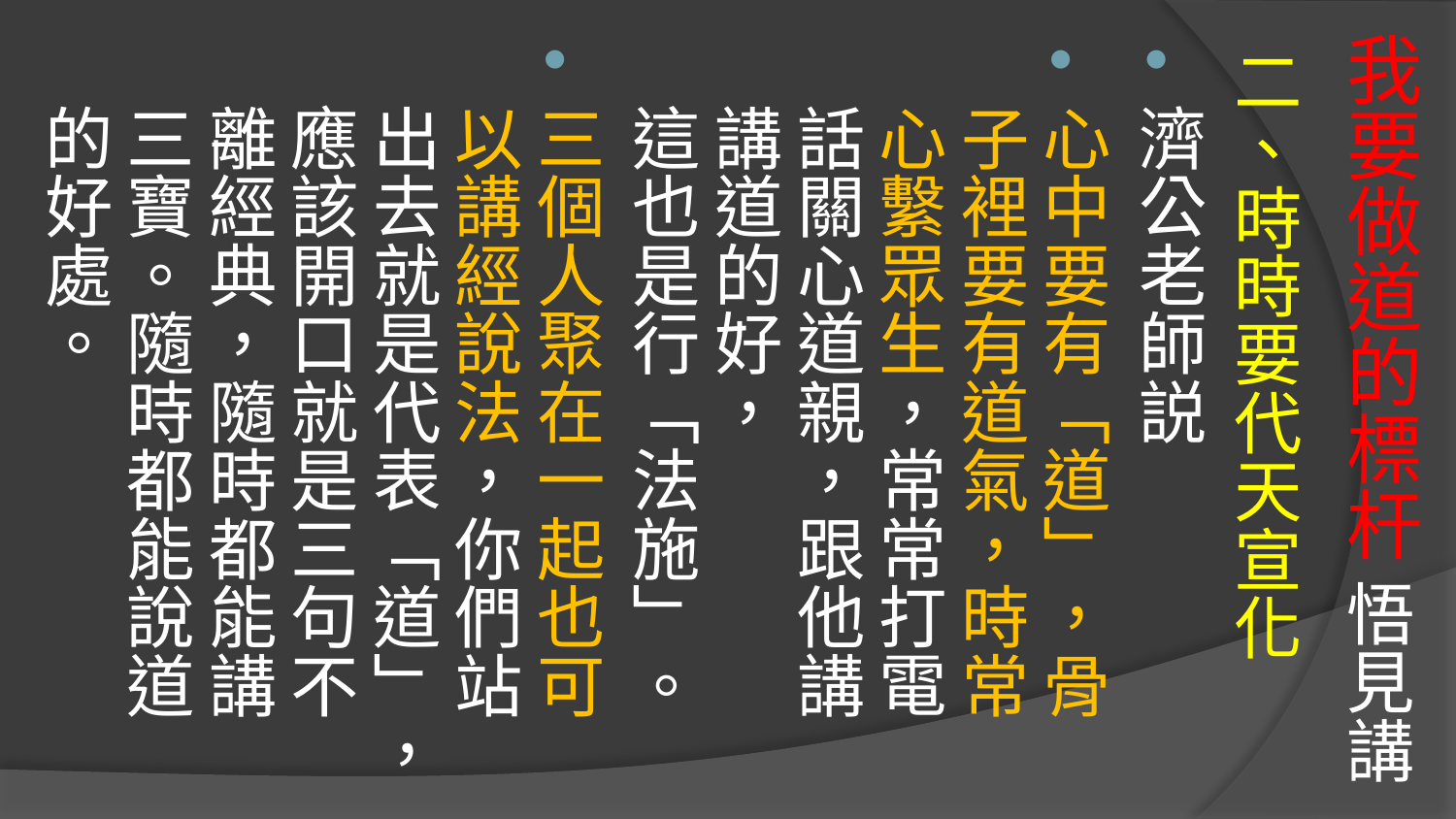

# 我要做道的標杆 悟見講
二、時時要代天宣化
濟公老師説
心中要有「道」，骨子裡要有道氣，時常心繫眾生，常常打電話關心道親，跟他講講道的好，
這也是行「法施」。
三個人聚在一起也可以講經說法，你們站出去就是代表「道」，應該開口就是三句不離經典，隨時都能講三寶。隨時都能說道的好處。